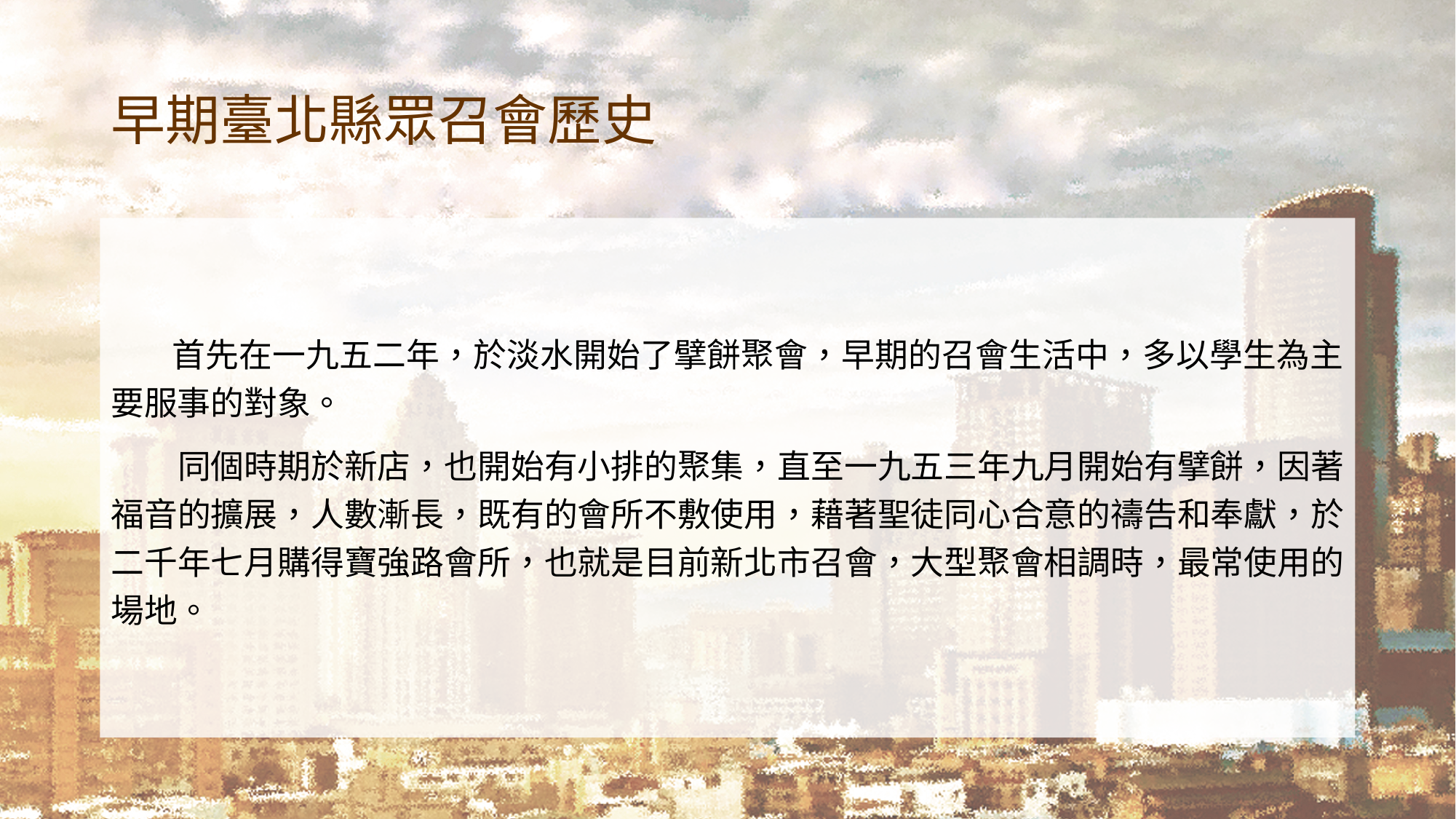

# 早期臺北縣眾召會歷史
　　首先在一九五二年，於淡水開始了擘餅聚會，早期的召會生活中，多以學生為主要服事的對象。
　　同個時期於新店，也開始有小排的聚集，直至一九五三年九月開始有擘餅，因著福音的擴展，人數漸長，既有的會所不敷使用，藉著聖徒同心合意的禱告和奉獻，於二千年七月購得寶強路會所，也就是目前新北市召會，大型聚會相調時，最常使用的場地。